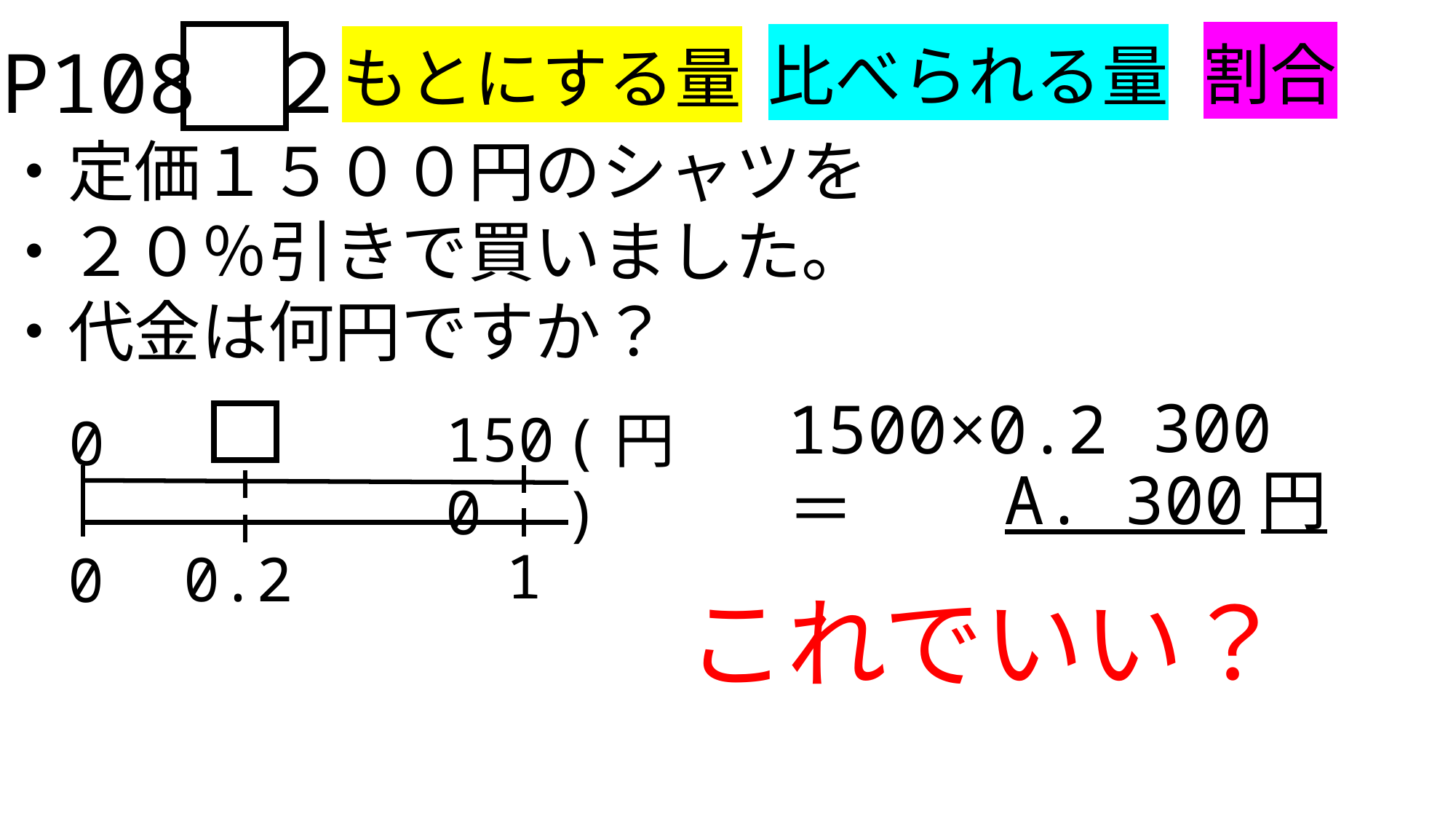

P108 ２
・定価１５００円のシャツを
・２０％引きで買いました。
・代金は何円ですか？
割合
比べられる量
もとにする量
300
1500×0.2＝
1500
(円)
0

A. 300円
1
0.2
0
これでいい？